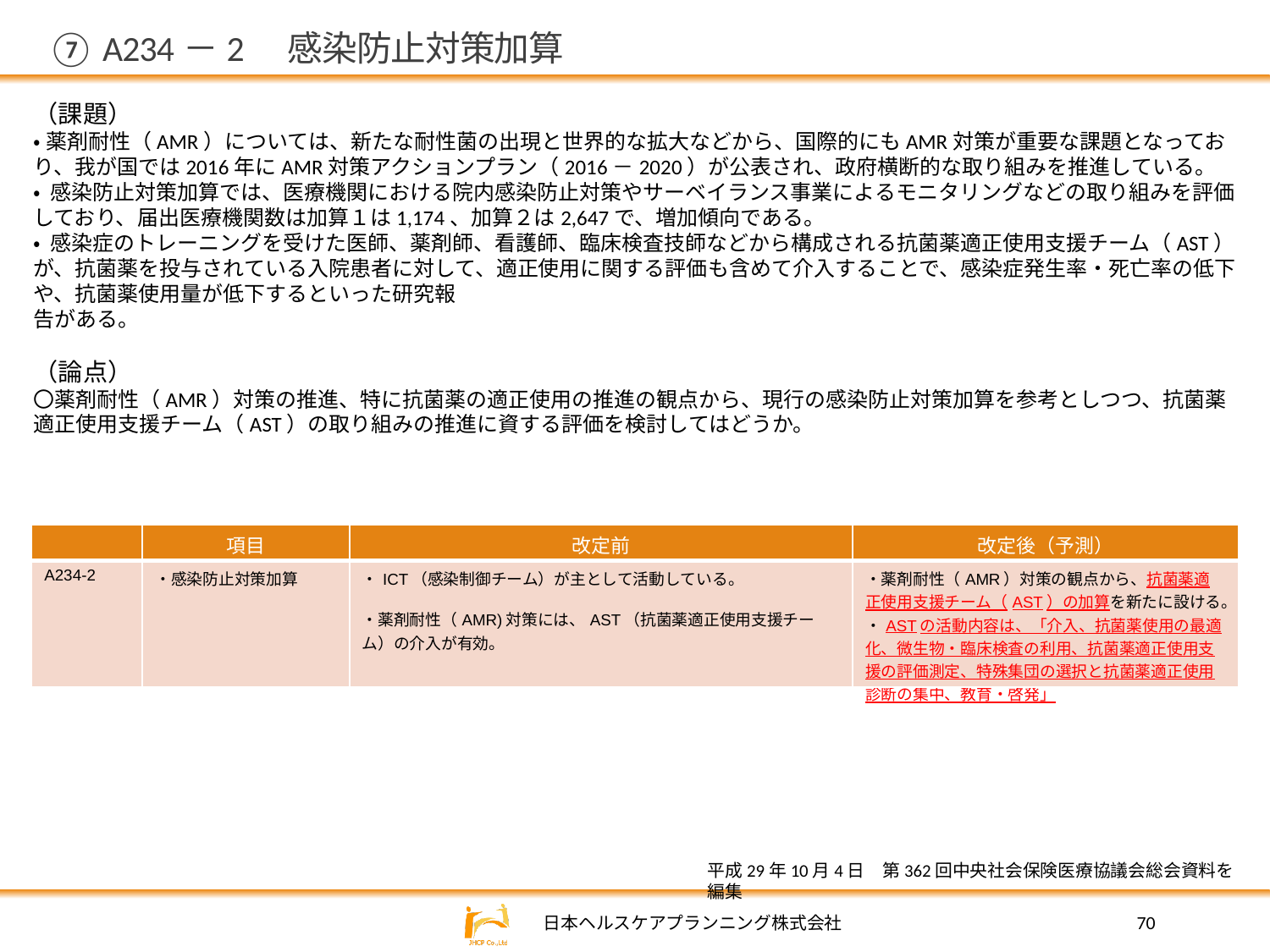

# ⑦ A234－2　感染防止対策加算
（課題）
•薬剤耐性（AMR）については、新たな耐性菌の出現と世界的な拡大などから、国際的にもAMR対策が重要な課題となっており、我が国では2016年にAMR対策アクションプラン（2016－2020）が公表され、政府横断的な取り組みを推進している。
• 感染防止対策加算では、医療機関における院内感染防止対策やサーベイランス事業によるモニタリングなどの取り組みを評価しており、届出医療機関数は加算１は1,174、加算２は2,647で、増加傾向である。
• 感染症のトレーニングを受けた医師、薬剤師、看護師、臨床検査技師などから構成される抗菌薬適正使用支援チーム（AST）が、抗菌薬を投与されている入院患者に対して、適正使用に関する評価も含めて介入することで、感染症発生率・死亡率の低下や、抗菌薬使用量が低下するといった研究報
告がある。

（論点）
〇薬剤耐性（AMR）対策の推進、特に抗菌薬の適正使用の推進の観点から、現行の感染防止対策加算を参考としつつ、抗菌薬適正使用支援チーム（AST）の取り組みの推進に資する評価を検討してはどうか。

|  | 項目 | 改定前 | 改定後（予測） |
| --- | --- | --- | --- |
| A234-2 | ・感染防止対策加算 | ・ICT（感染制御チーム）が主として活動している。 ・薬剤耐性（AMR)対策には、AST（抗菌薬適正使用支援チーム）の介入が有効。 | ・薬剤耐性（AMR）対策の観点から、抗菌薬適正使用支援チーム（AST）の加算を新たに設ける。 ・ASTの活動内容は、「介入、抗菌薬使用の最適化、微生物・臨床検査の利用、抗菌薬適正使用支援の評価測定、特殊集団の選択と抗菌薬適正使用診断の集中、教育・啓発」 |
平成29年10月4日　第362回中央社会保険医療協議会総会資料を編集
70